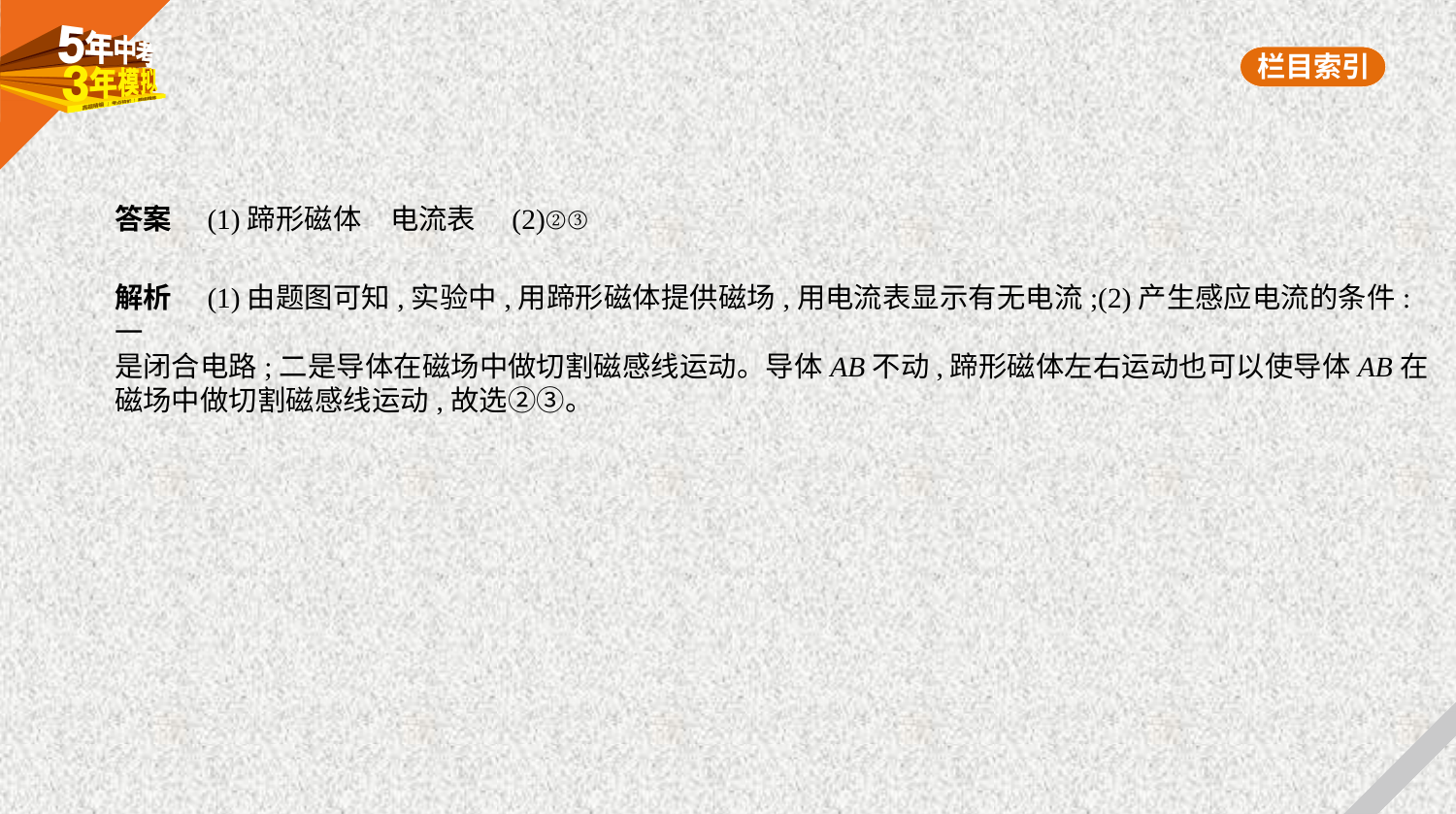

答案　(1)蹄形磁体　电流表　(2)②③
解析　(1)由题图可知,实验中,用蹄形磁体提供磁场,用电流表显示有无电流;(2)产生感应电流的条件:一
是闭合电路;二是导体在磁场中做切割磁感线运动。导体AB不动,蹄形磁体左右运动也可以使导体AB在
磁场中做切割磁感线运动,故选②③。